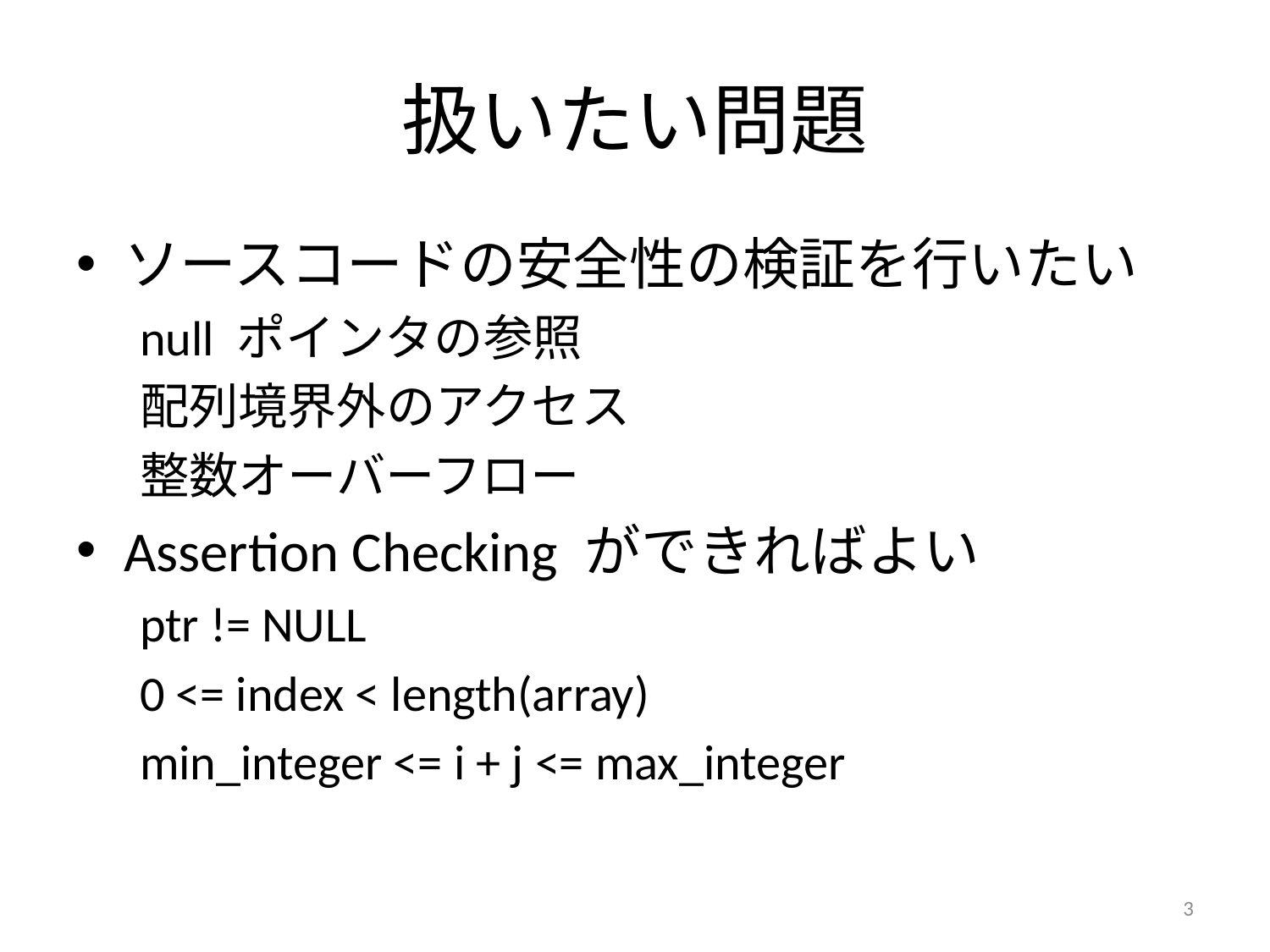

# 扱いたい問題
ソースコードの安全性の検証を行いたい
null ポインタの参照
配列境界外のアクセス
整数オーバーフロー
Assertion Checking ができればよい
ptr != NULL
0 <= index < length(array)
min_integer <= i + j <= max_integer
3